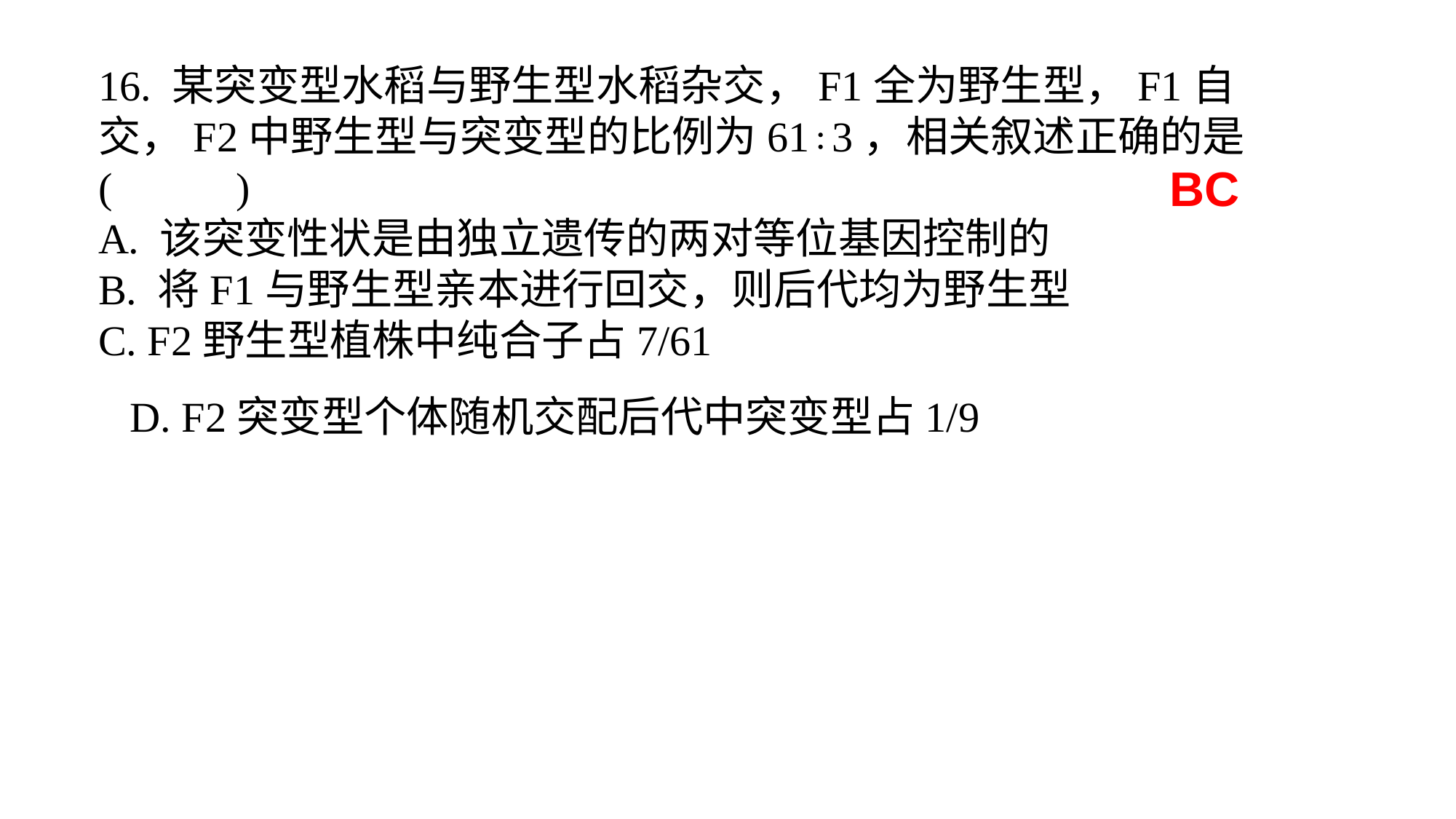

16. 某突变型水稻与野生型水稻杂交，F1全为野生型，F1自交，F2中野生型与突变型的比例为61∶3，相关叙述正确的是(　  　)A. 该突变性状是由独立遗传的两对等位基因控制的B. 将F1与野生型亲本进行回交，则后代均为野生型C. F2野生型植株中纯合子占7/61D. F2突变型个体随机交配后代中突变型占1/9
BC